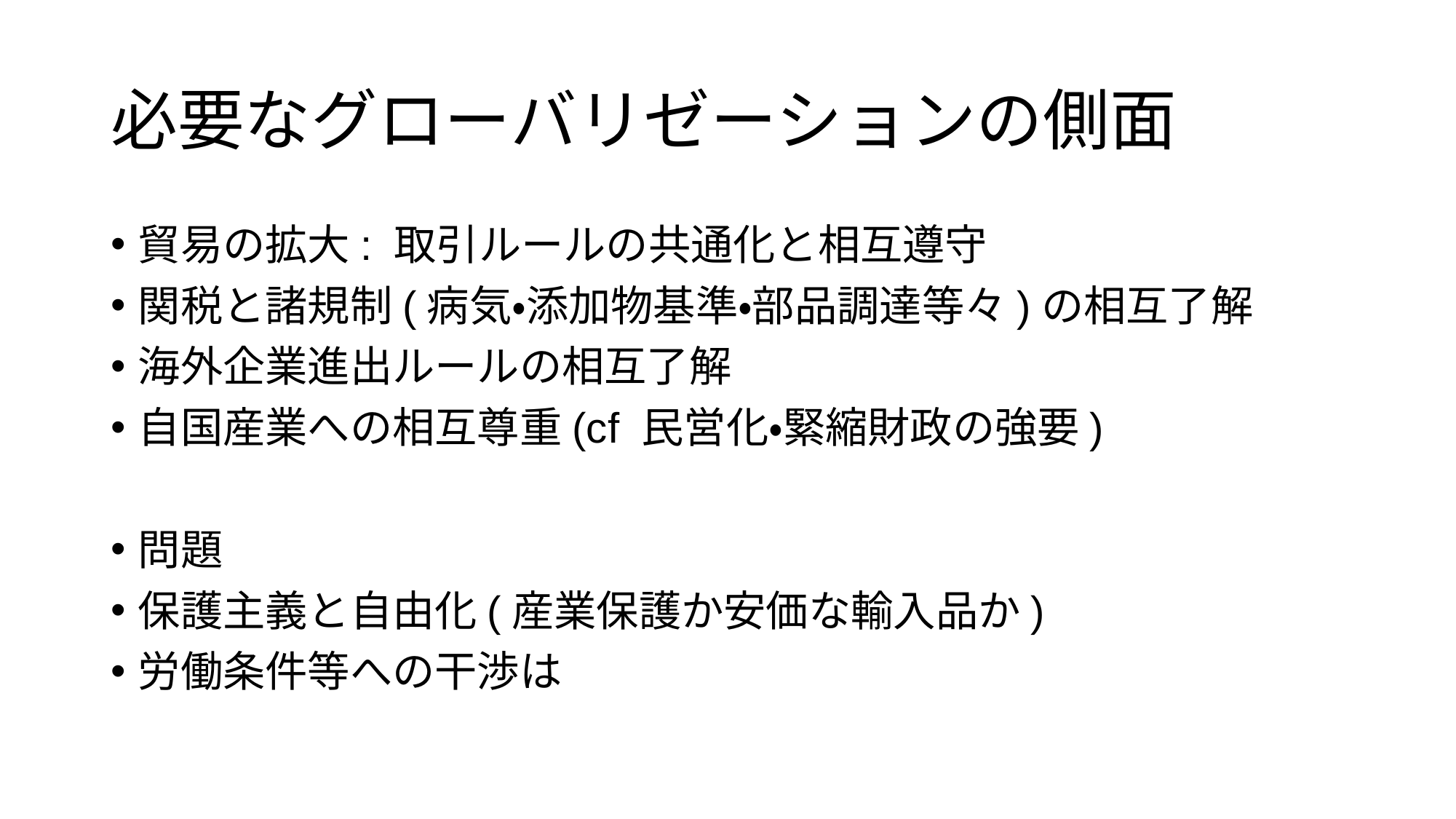

# 必要なグローバリゼーションの側面
貿易の拡大: 取引ルールの共通化と相互遵守
関税と諸規制(病気・添加物基準・部品調達等々)の相互了解
海外企業進出ルールの相互了解
自国産業への相互尊重(cf 民営化・緊縮財政の強要)

問題
保護主義と自由化(産業保護か安価な輸入品か)
労働条件等への干渉は